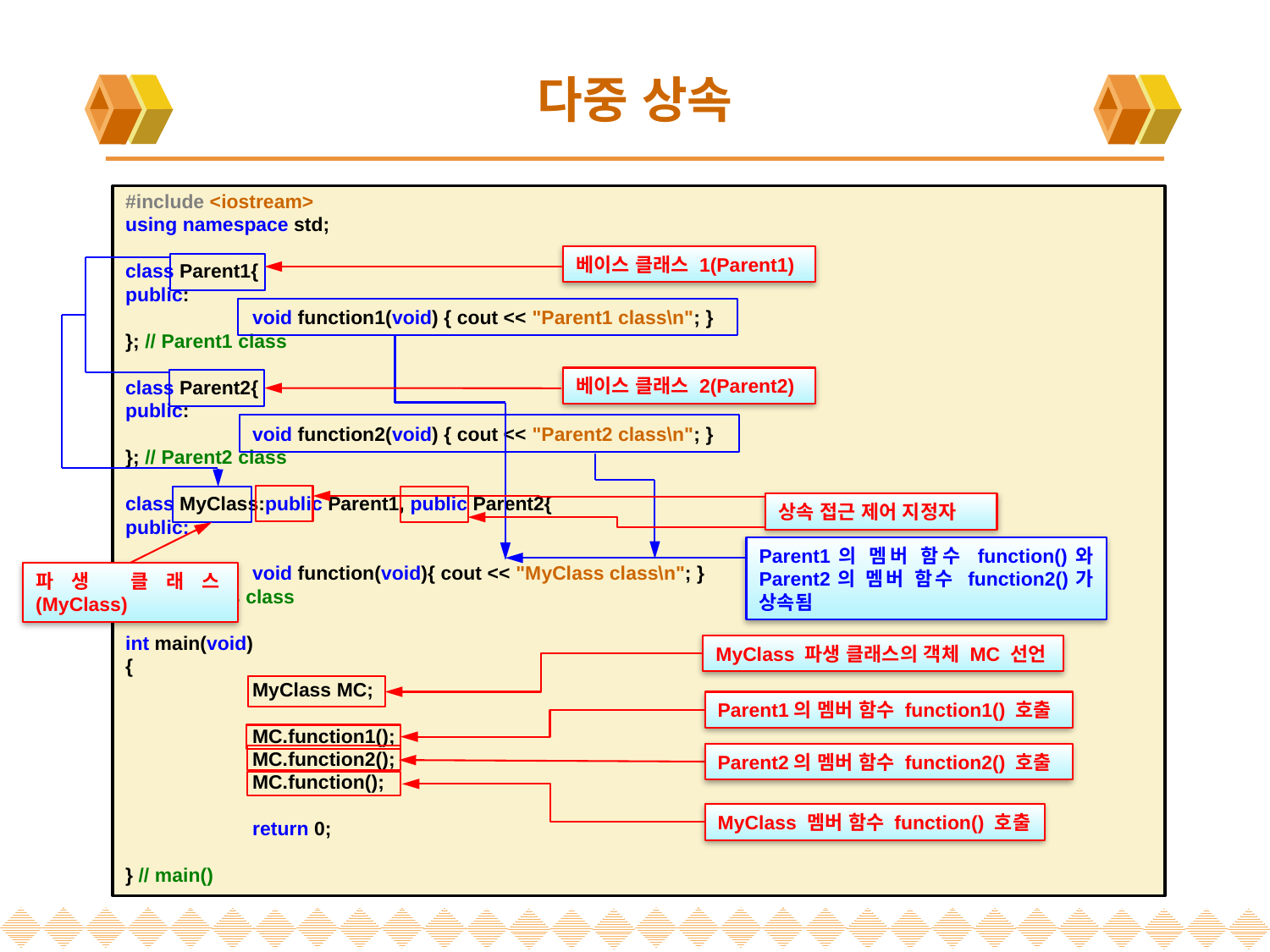

# 다중 상속

#include <iostream>
using namespace std;

class Parent1{
public:
	void function1(void) { cout << "Parent1 class\n"; }
}; // Parent1 class

class Parent2{
public:
	void function2(void) { cout << "Parent2 class\n"; }
}; // Parent2 class

class MyClass:public Parent1, public Parent2{
public:

	void function(void){ cout << "MyClass class\n"; }
}; // MyClass class

int main(void)
{
	MyClass MC;

	MC.function1();
	MC.function2();
	MC.function();

	return 0;

} // main()

베이스 클래스 1(Parent1)

베이스 클래스 2(Parent2)

상속 접근 제어 지정자
Parent1의 멤버 함수 function()와 Parent2의 멤버 함수 function2()가 상속됨
파생 클래스(MyClass)
MyClass 파생 클래스의 객체 MC 선언

Parent1의 멤버 함수 function1() 호출

Parent2의 멤버 함수 function2() 호출

MyClass 멤버 함수 function() 호출